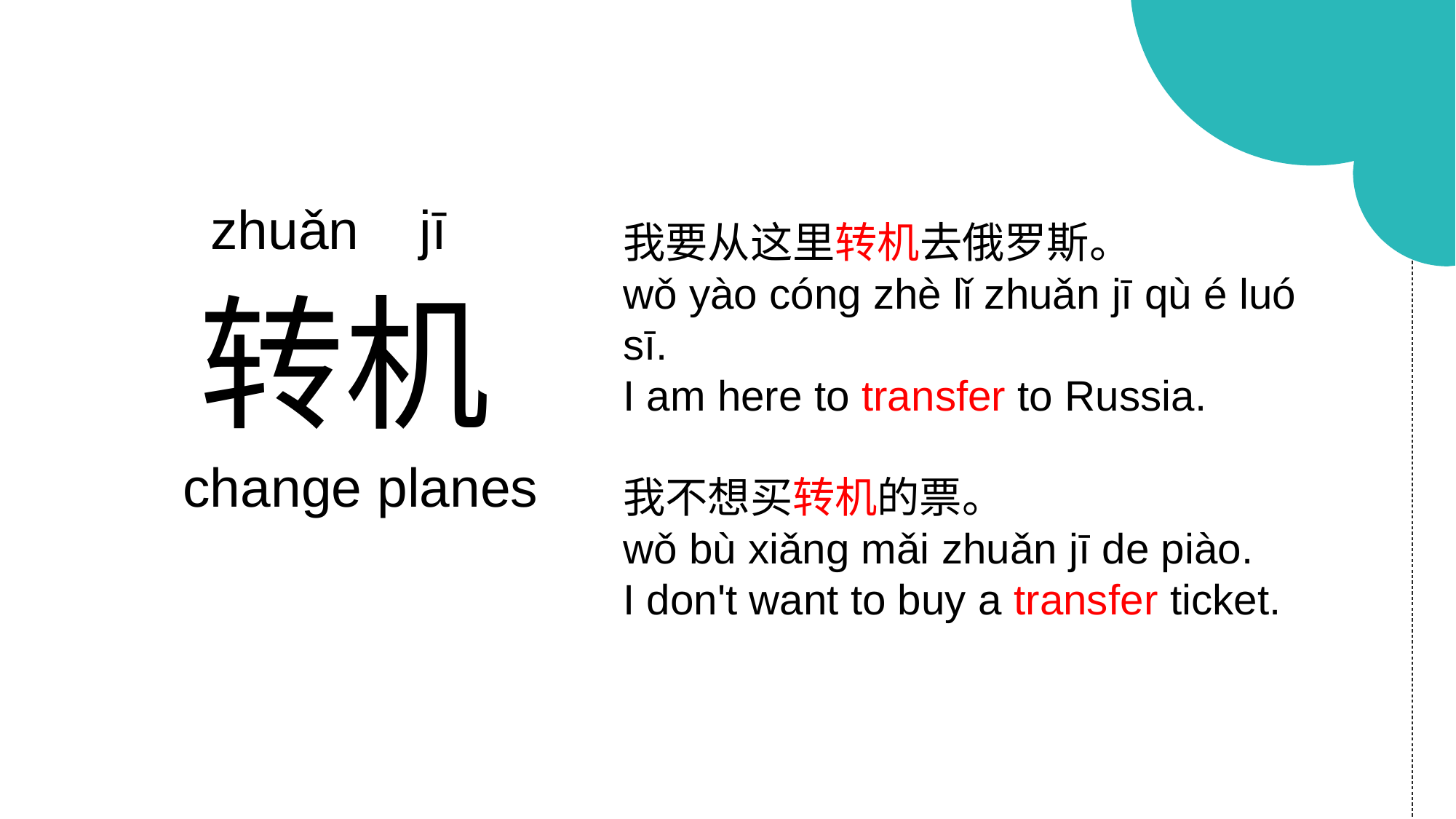

zhuǎn    jī
我要从这里转机去俄罗斯。
wǒ yào cóng zhè lǐ zhuǎn jī qù é luó sī.
I am here to transfer to Russia.

我不想买转机的票。
wǒ bù xiǎng mǎi zhuǎn jī de piào.
I don't want to buy a transfer ticket.
转机
  change planes